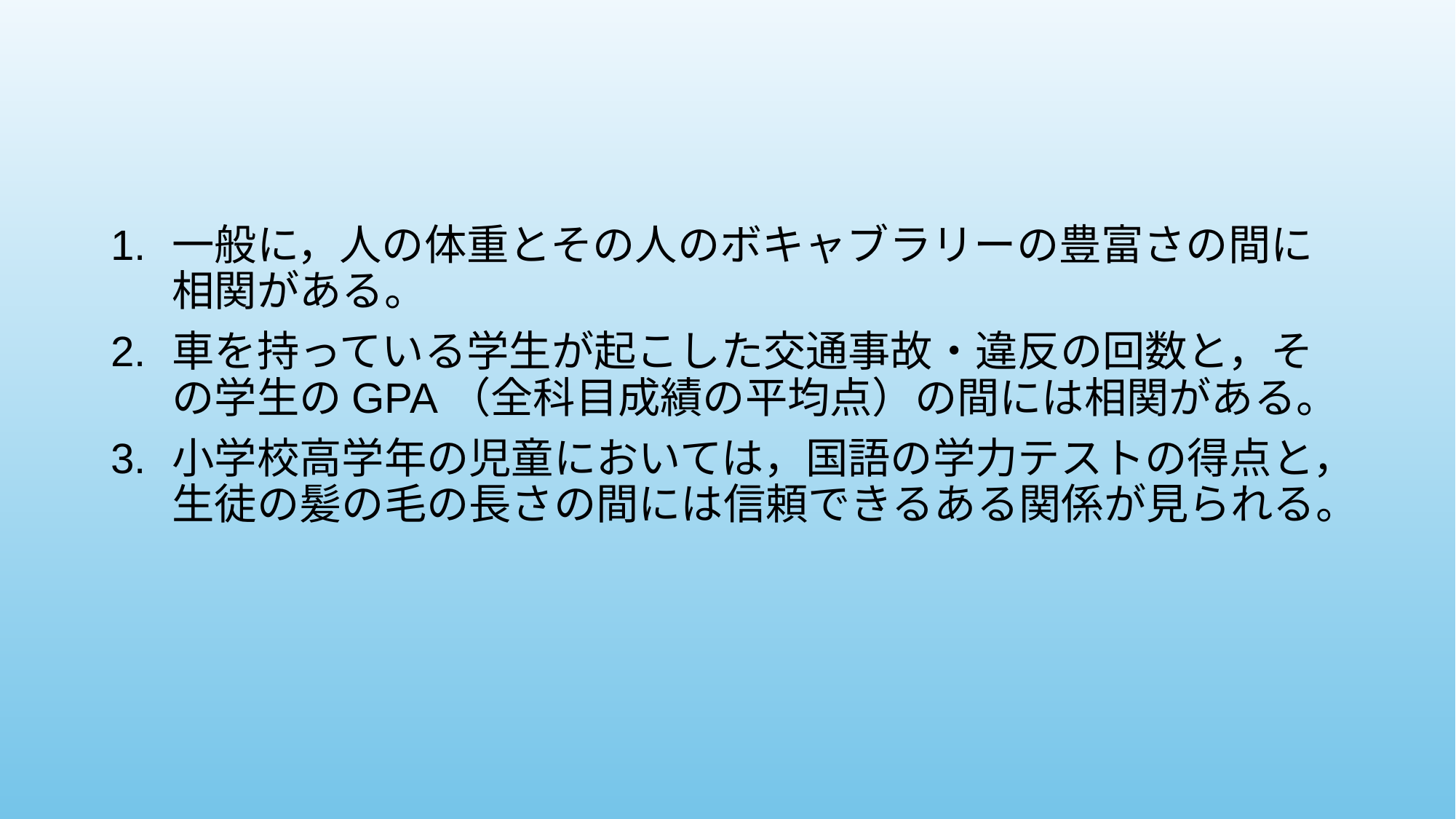

#
一般に，人の体重とその人のボキャブラリーの豊富さの間に相関がある。
車を持っている学生が起こした交通事故・違反の回数と，その学生のGPA（全科目成績の平均点）の間には相関がある。
小学校高学年の児童においては，国語の学力テストの得点と，生徒の髪の毛の長さの間には信頼できるある関係が見られる。